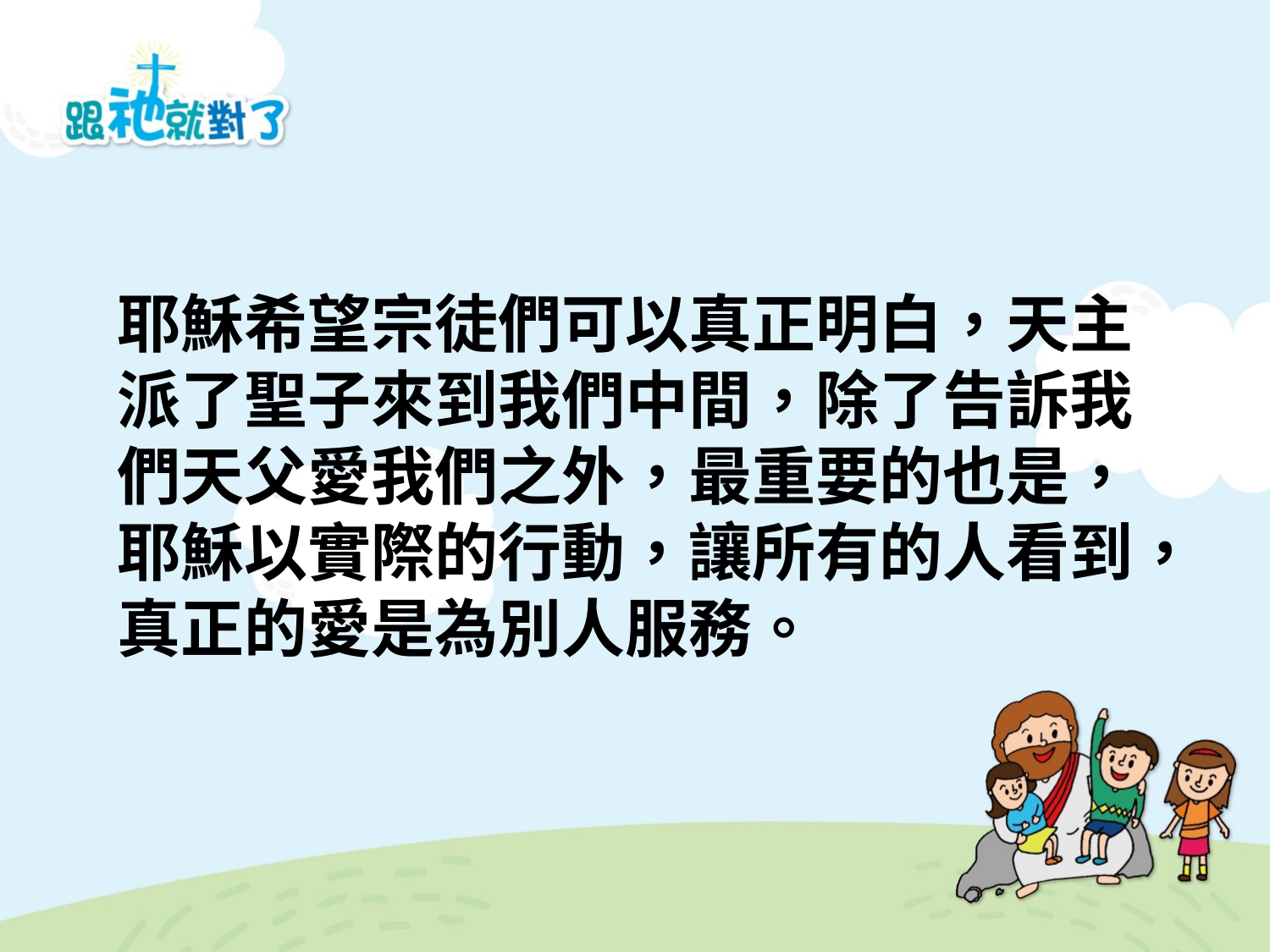

耶穌希望宗徒們可以真正明白，天主派了聖子來到我們中間，除了告訴我們天父愛我們之外，最重要的也是，耶穌以實際的行動，讓所有的人看到，真正的愛是為別人服務。